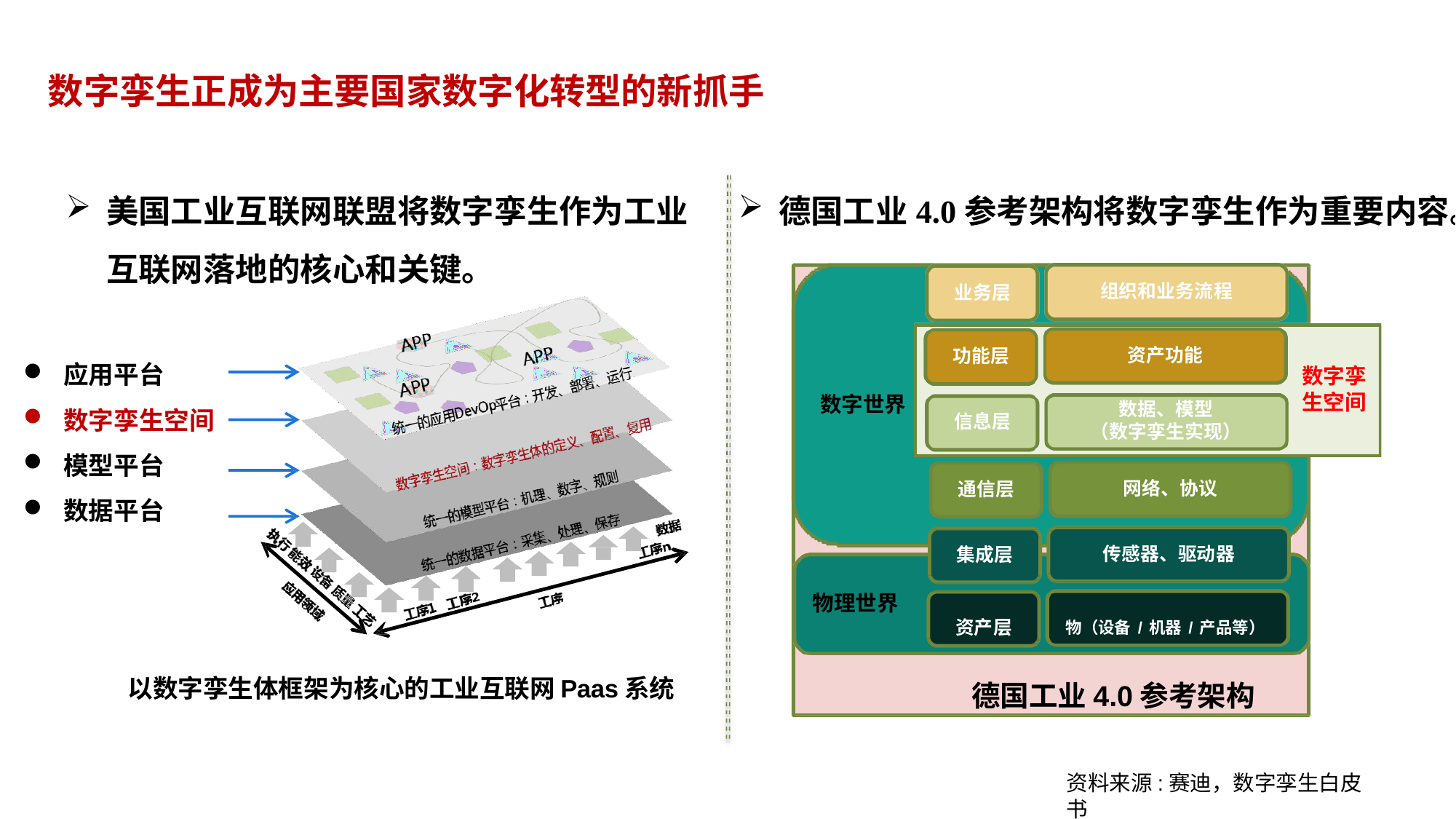

# 数字孪生正成为主要国家数字化转型的新抓手
美国工业互联网联盟将数字孪生作为工业 互联网落地的核心和关键。

应用平台
数字孪生空间
模型平台
数据平台

德国工业4.0参考架构将数字孪生作为重要内容。

组织和业务流程
业务层

资产功能
功能层

数字孪

生空间
数字世界

数据、模型
（数字孪生实现）

信息层

网络、协议
通信层

传感器、驱动器

集成层

物理世界

资产层	物（设备/机器/产品等）

德国工业4.0参考架构
以数字孪生体框架为核心的工业互联网Paas系统
资料来源:赛迪，数字孪生白皮书